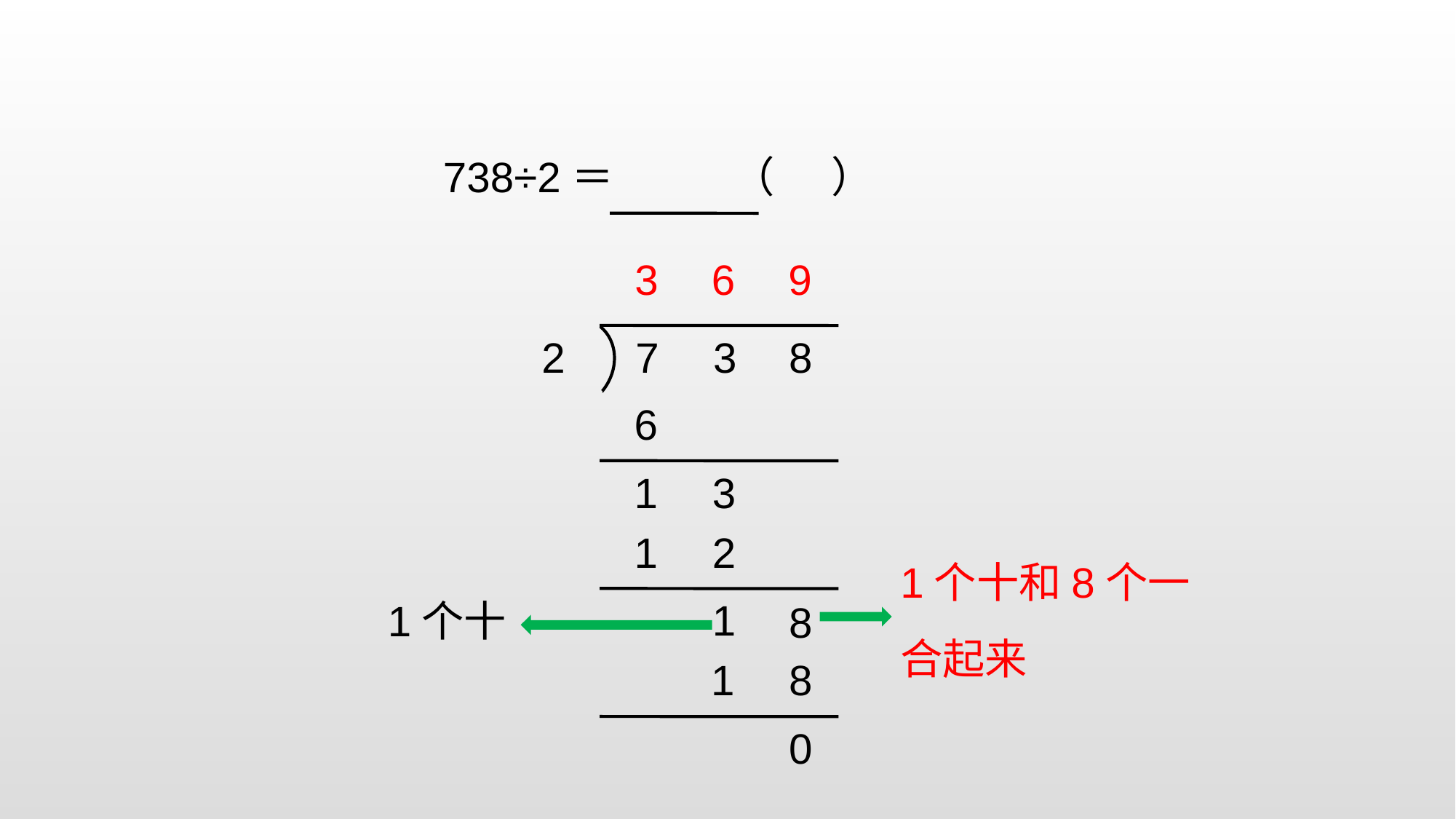

738÷2＝
（      ）
3
6
9

8
2
7
3
6
1
3
1
2
1个十和8个一合起来

1
1个十
8
1
8
0